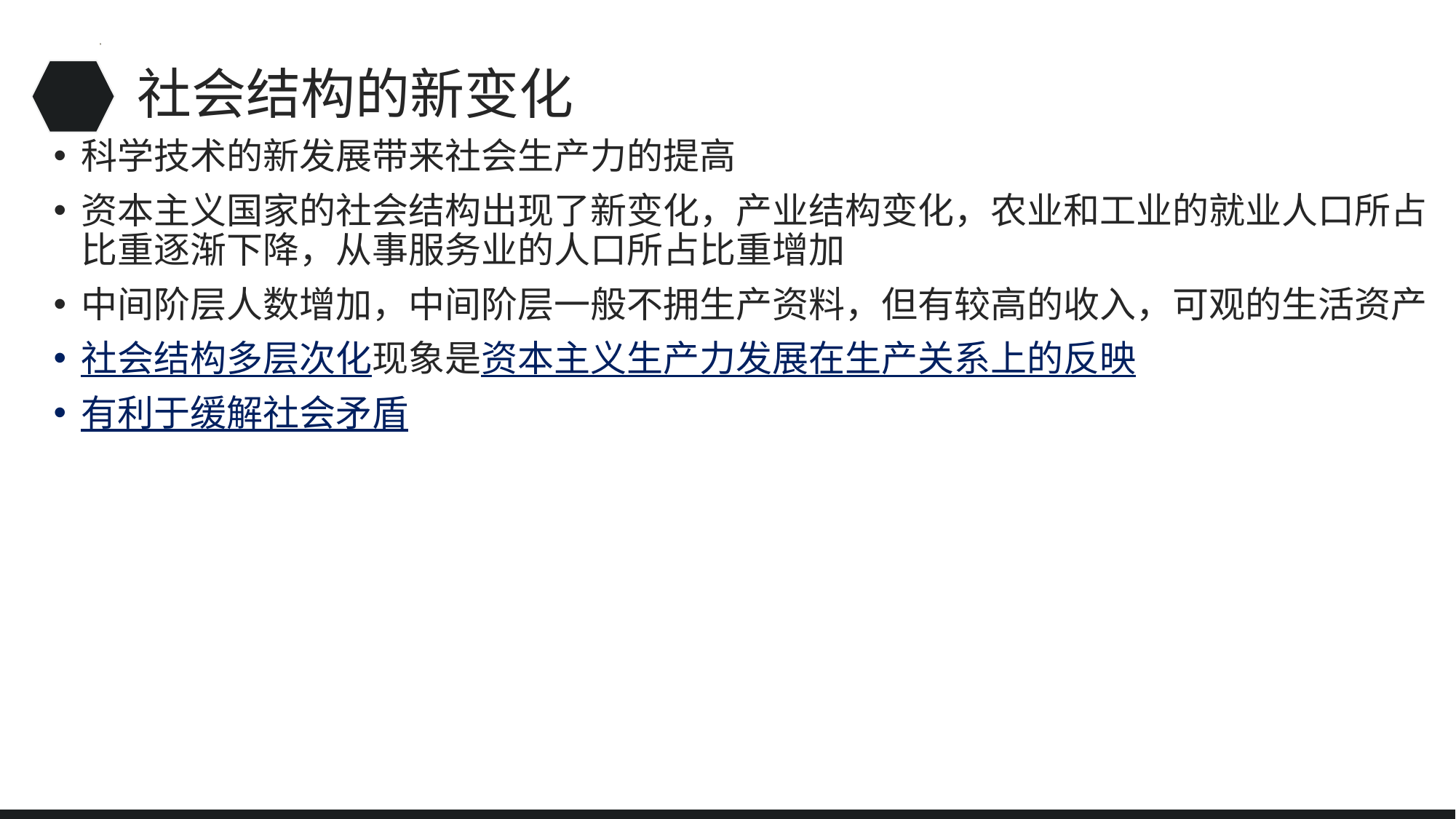

# 社会结构的新变化
科学技术的新发展带来社会生产力的提高
资本主义国家的社会结构出现了新变化，产业结构变化，农业和工业的就业人口所占比重逐渐下降，从事服务业的人口所占比重增加
中间阶层人数增加，中间阶层一般不拥生产资料，但有较高的收入，可观的生活资产
社会结构多层次化现象是资本主义生产力发展在生产关系上的反映
有利于缓解社会矛盾